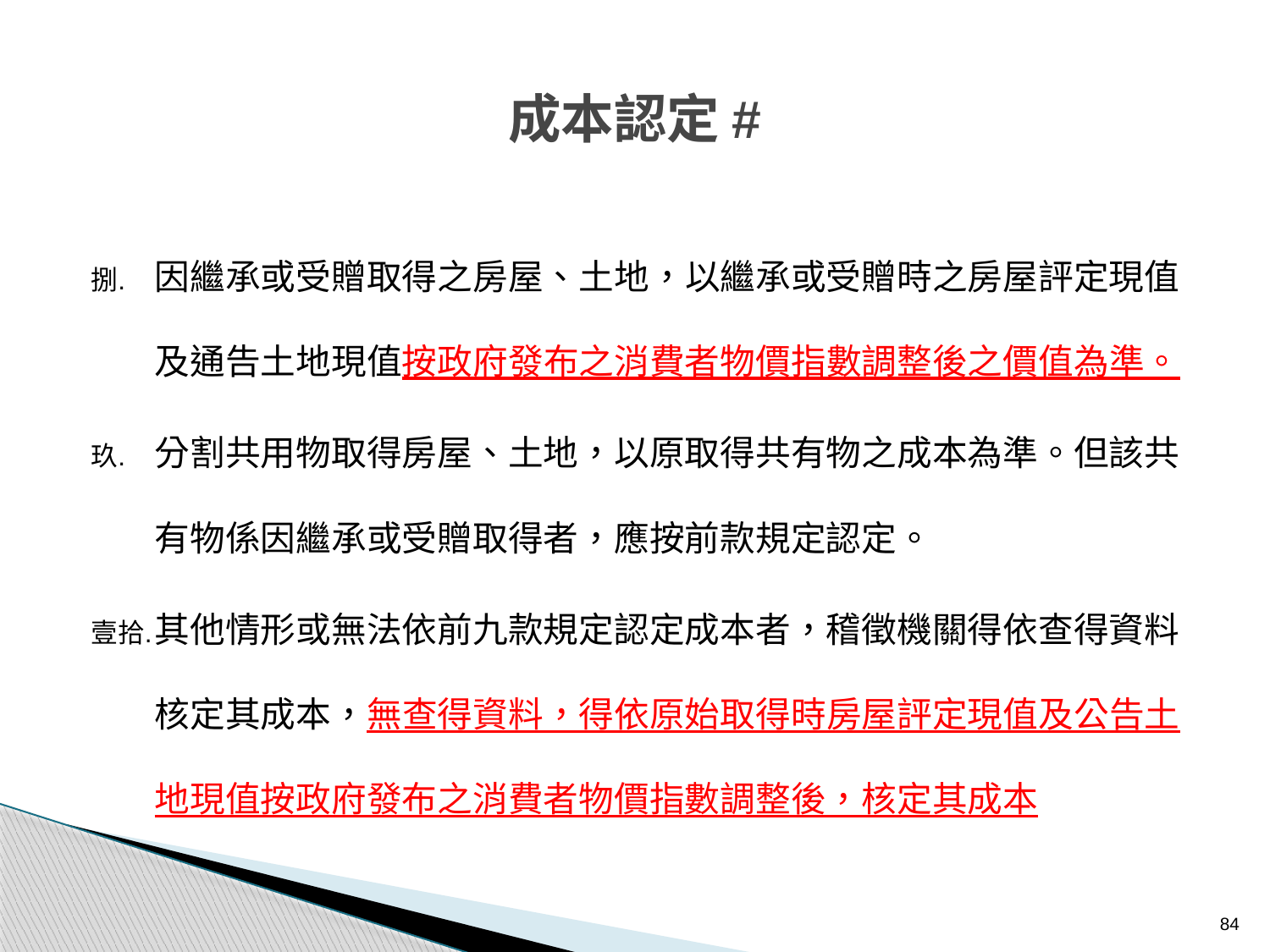

# 成本認定#
因繼承或受贈取得之房屋、土地，以繼承或受贈時之房屋評定現值及通告土地現值按政府發布之消費者物價指數調整後之價值為準。
分割共用物取得房屋、土地，以原取得共有物之成本為準。但該共有物係因繼承或受贈取得者，應按前款規定認定。
其他情形或無法依前九款規定認定成本者，稽徵機關得依查得資料核定其成本，無查得資料，得依原始取得時房屋評定現值及公告土地現值按政府發布之消費者物價指數調整後，核定其成本
84